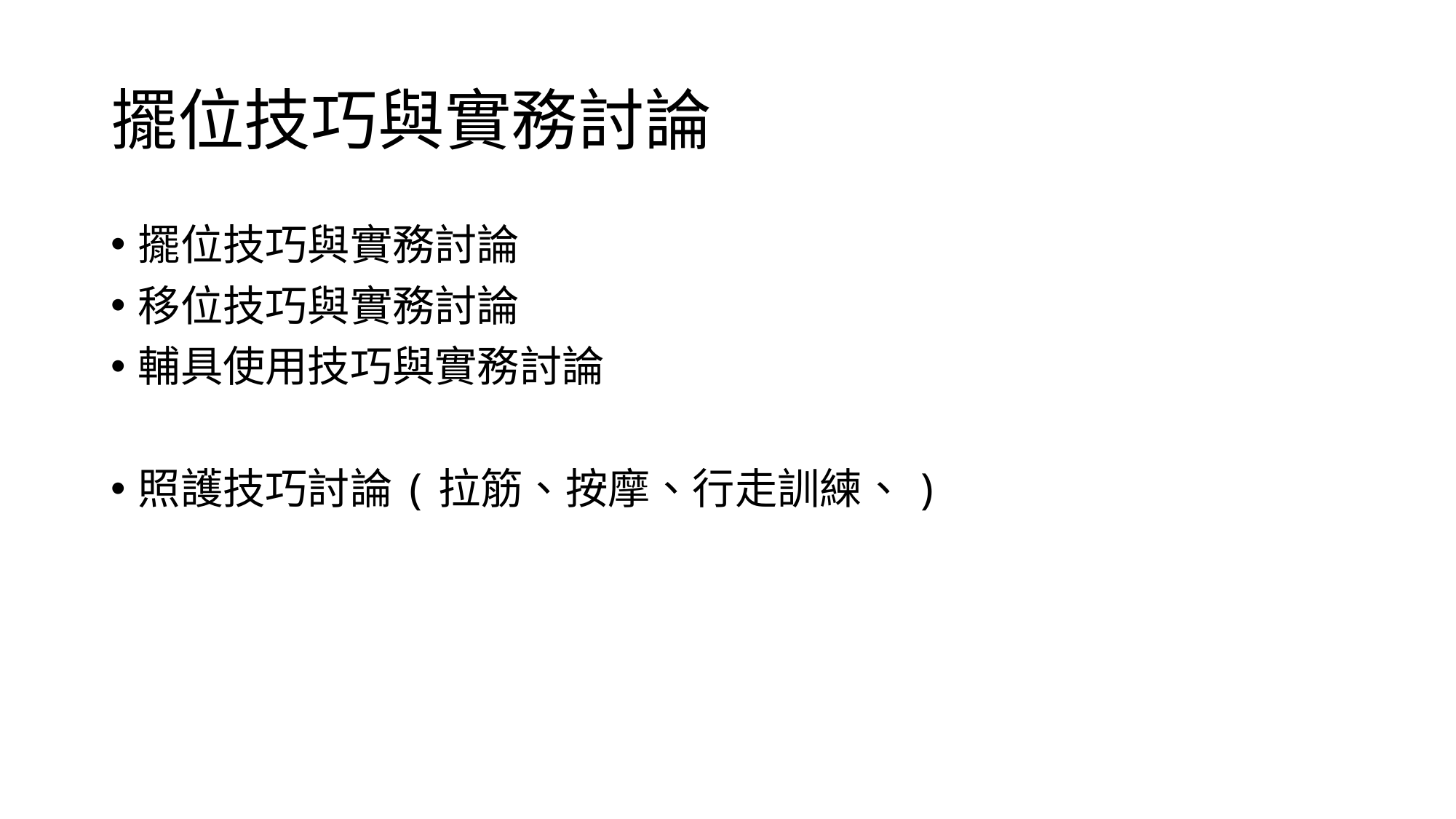

# 擺位技巧與實務討論
擺位技巧與實務討論
移位技巧與實務討論
輔具使用技巧與實務討論

照護技巧討論(拉筋、按摩、行走訓練、)